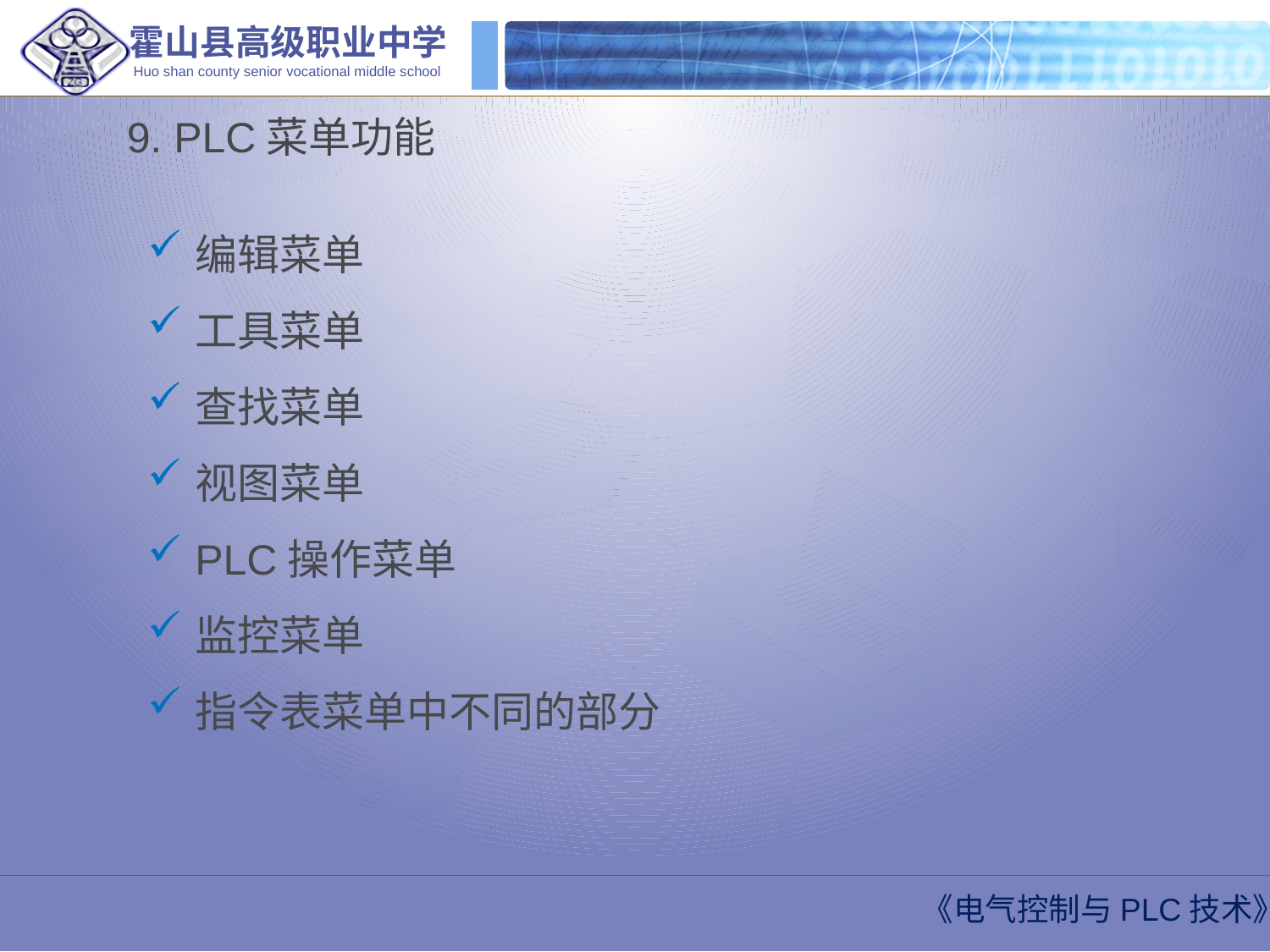

9. PLC菜单功能
编辑菜单
工具菜单
查找菜单
视图菜单
PLC操作菜单
监控菜单
指令表菜单中不同的部分